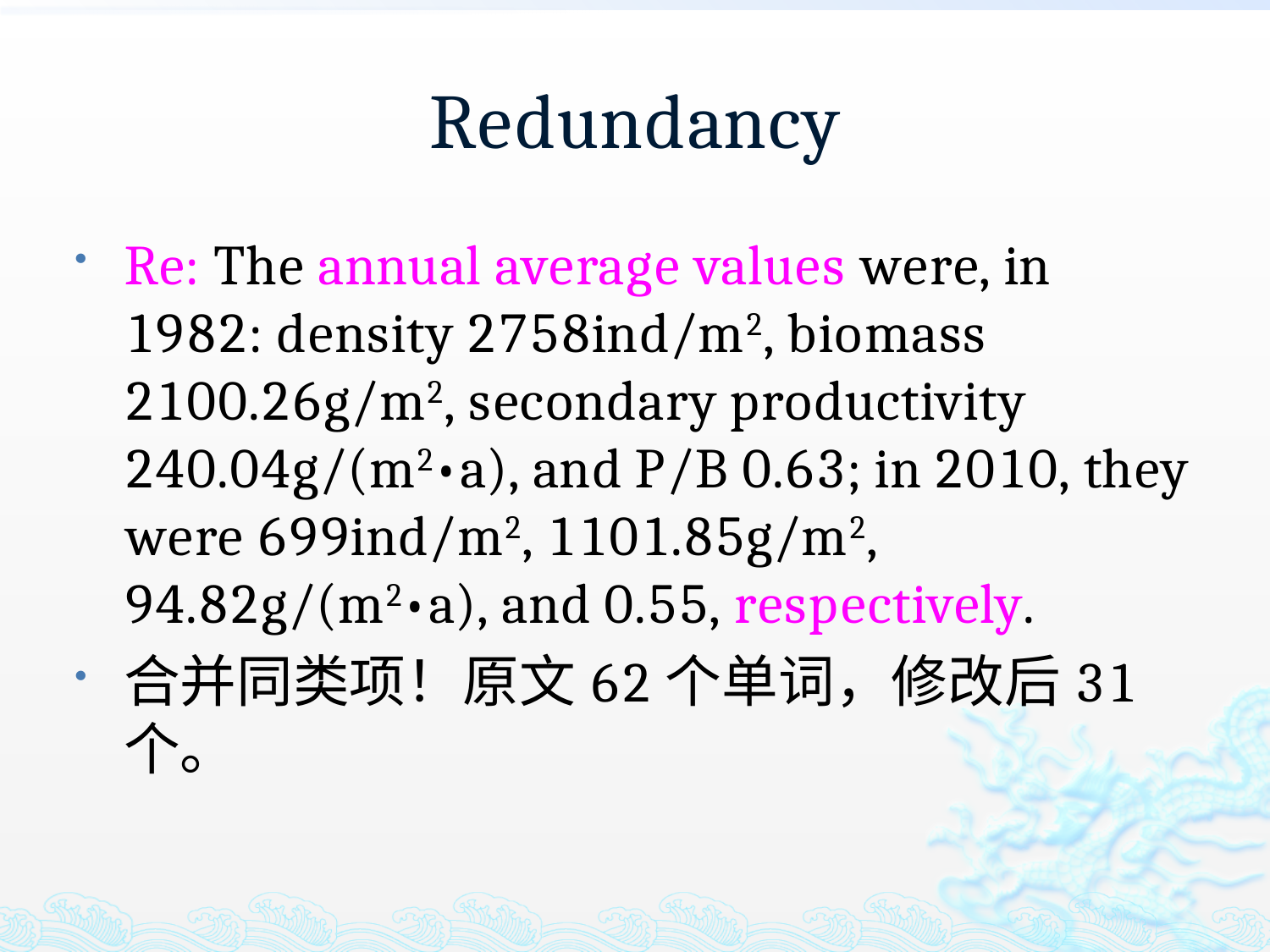

# Redundancy
Re: The annual average values were, in 1982: density 2758ind/m2, biomass 2100.26g/m2, secondary productivity 240.04g/(m2•a), and P/B 0.63; in 2010, they were 699ind/m2, 1101.85g/m2, 94.82g/(m2•a), and 0.55, respectively.
合并同类项！原文62个单词，修改后31个。